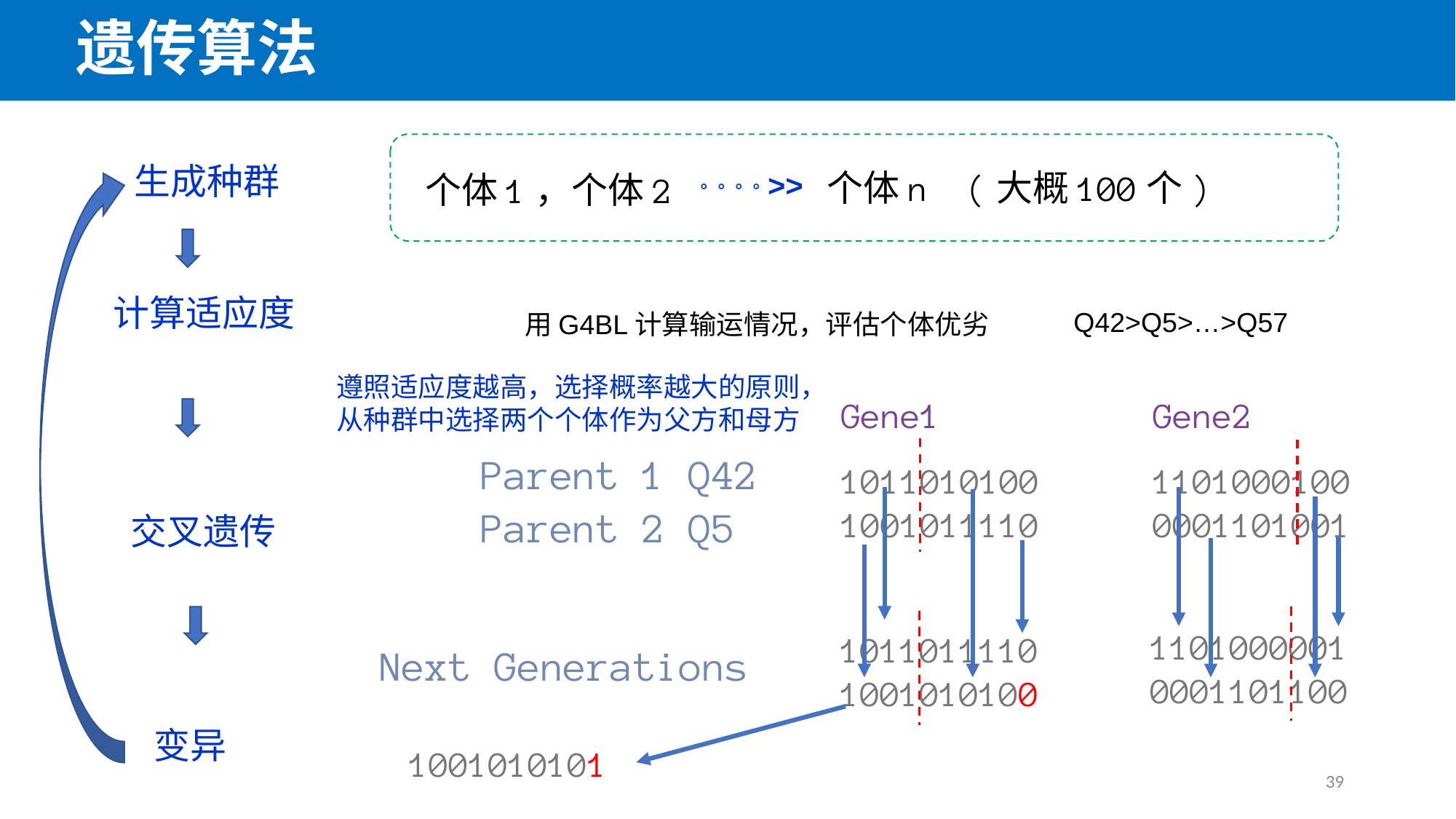

遗传算法

生成种群
个体n  (大概100个)
个体1，个体2
<<。。。。

计算适应度
Q42>Q5>…>Q57
用G4BL计算输运情况，评估个体优劣
遵照适应度越高，选择概率越大的原则，从种群中选择两个个体作为父方和母方
Gene1
1011010100
1001011110
Gene2
1101000100
0001101001

Parent 1 Q42
Parent 2 Q5
交叉遗传
1101000001
0001101100
1011011110
1001010100

Next Generations
变异
1001010101
39